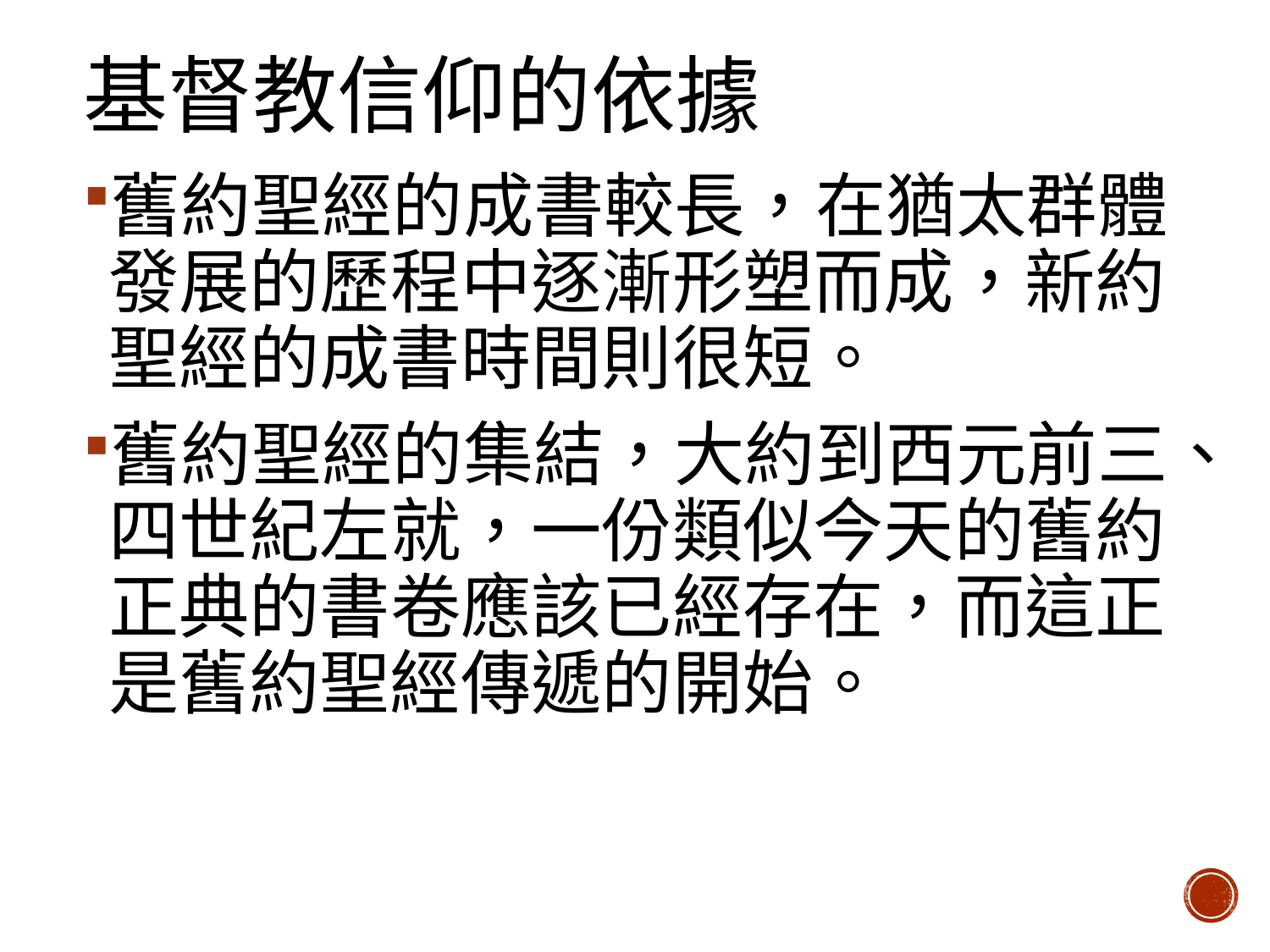

# 基督教信仰的依據
舊約聖經的成書較長，在猶太群體發展的歷程中逐漸形塑而成，新約聖經的成書時間則很短。
舊約聖經的集結，大約到西元前三、四世紀左就，一份類似今天的舊約正典的書卷應該已經存在，而這正是舊約聖經傳遞的開始。